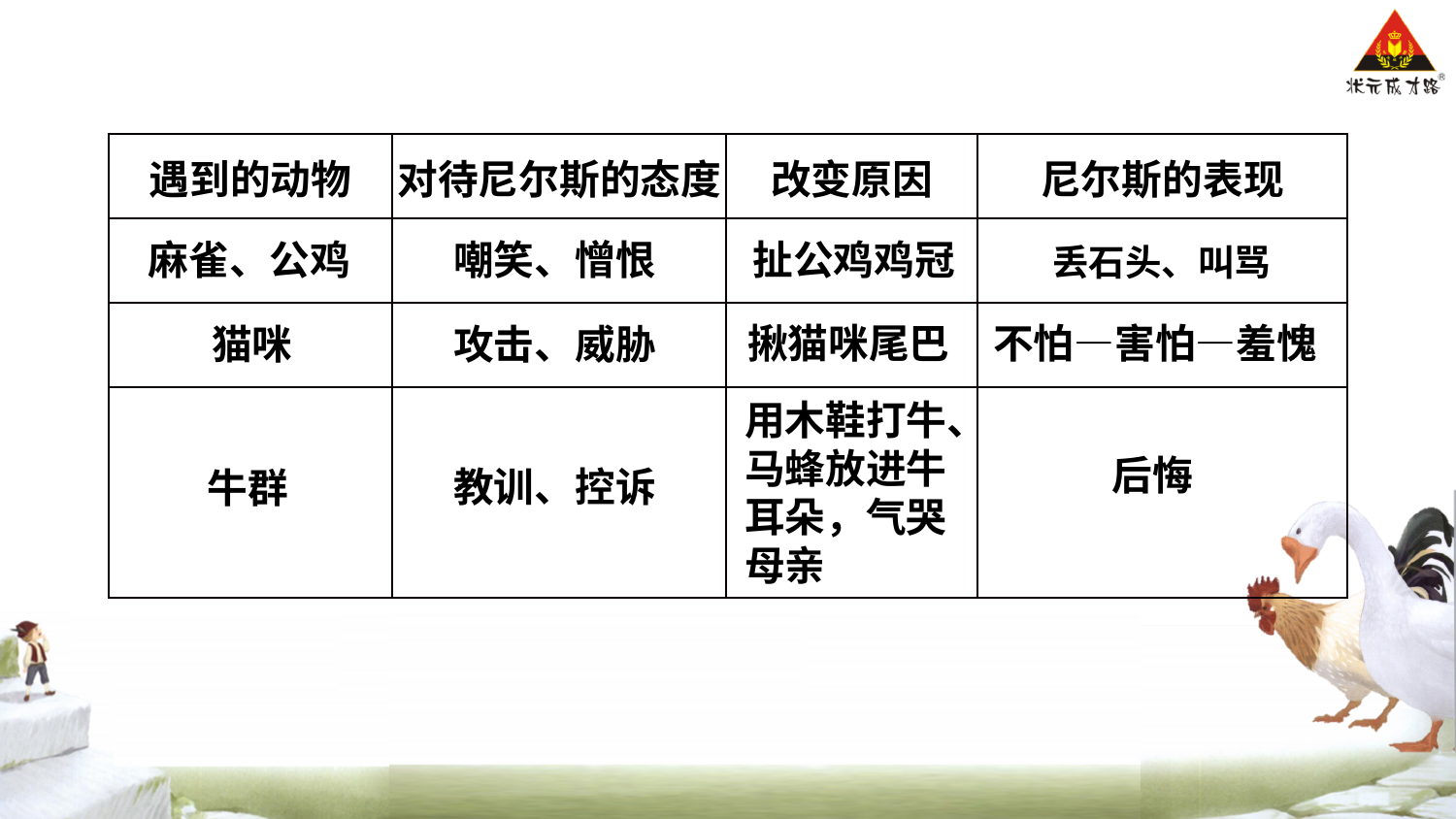

| 遇到的动物 | 对待尼尔斯的态度 | 改变原因 | 尼尔斯的表现 |
| --- | --- | --- | --- |
|  |  |  |  |
|  |  |  |  |
|  |  |  |  |
麻雀、公鸡
扯公鸡鸡冠
嘲笑、憎恨
丢石头、叫骂
揪猫咪尾巴
不怕—害怕—羞愧
猫咪
攻击、威胁
用木鞋打牛、马蜂放进牛耳朵，气哭母亲
后悔
教训、控诉
牛群